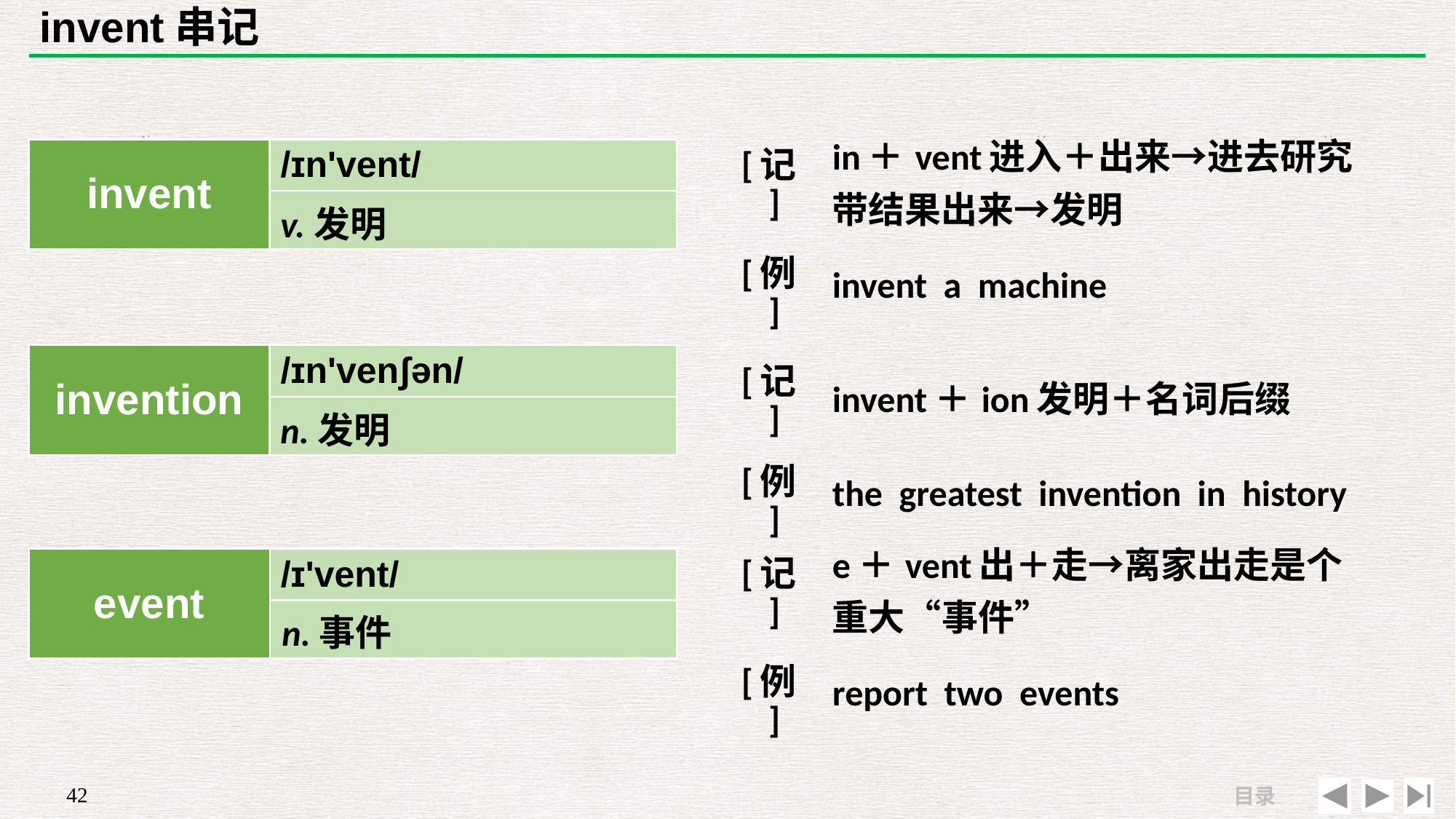

# invent串记

| [记] | in＋vent进入＋出来→进去研究带结果出来→发明 |
| --- | --- |
| [例] | invent a machine |
| invent | /ɪn'vent/ |
| --- | --- |
|  |  |
v.发明
| invention | /ɪn'venʃən/ |
| --- | --- |
|  |  |
| [记] | invent＋ion发明＋名词后缀 |
| --- | --- |
| [例] | the greatest invention in history |
n.发明
| [记] | e＋vent出＋走→离家出走是个重大“事件” |
| --- | --- |
| [例] | report two events |
| event | /ɪ'vent/ |
| --- | --- |
|  |  |
n.事件